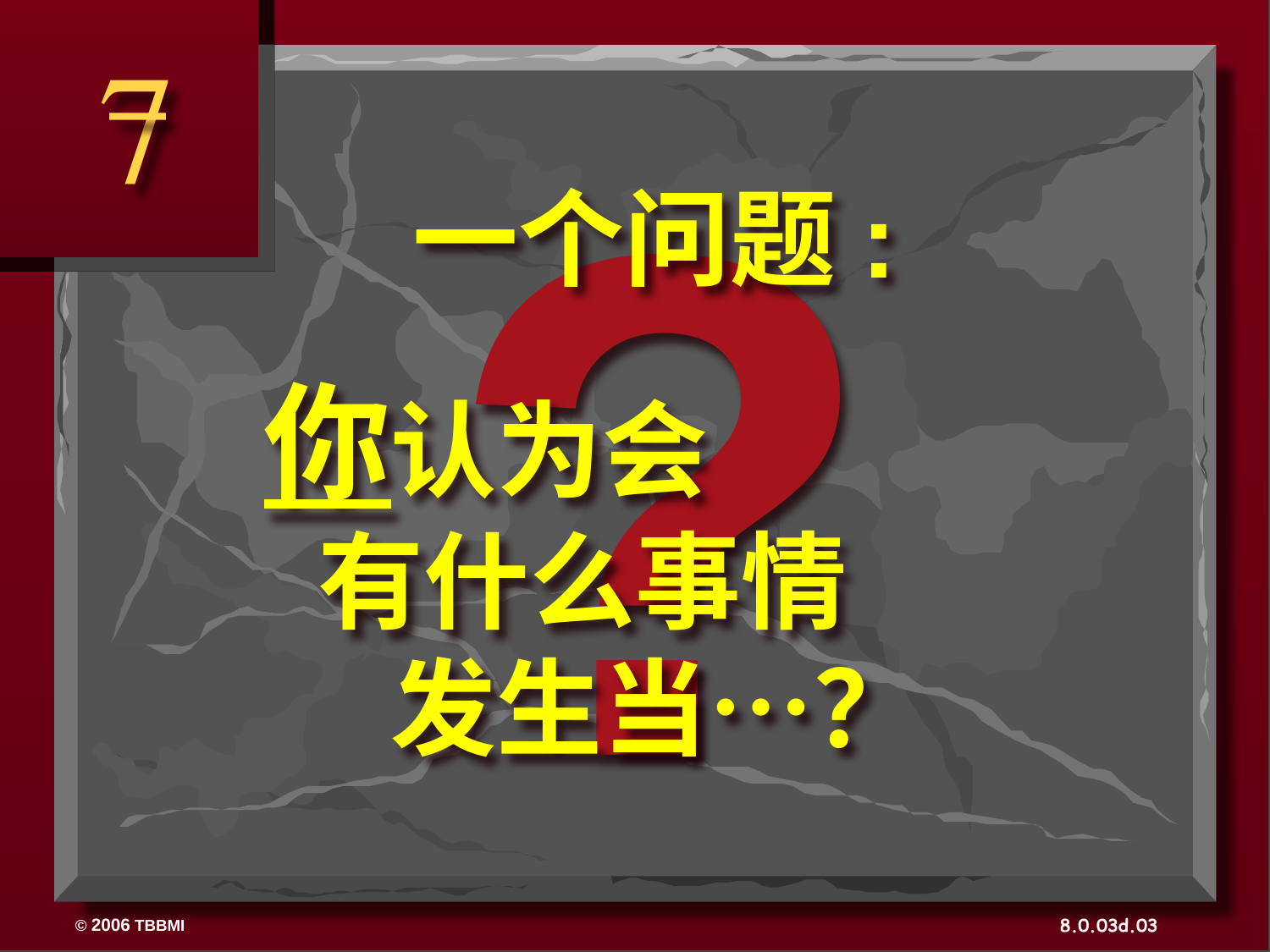

7
?

一个问题:
你认为会                有什么事情        发生当…？

03